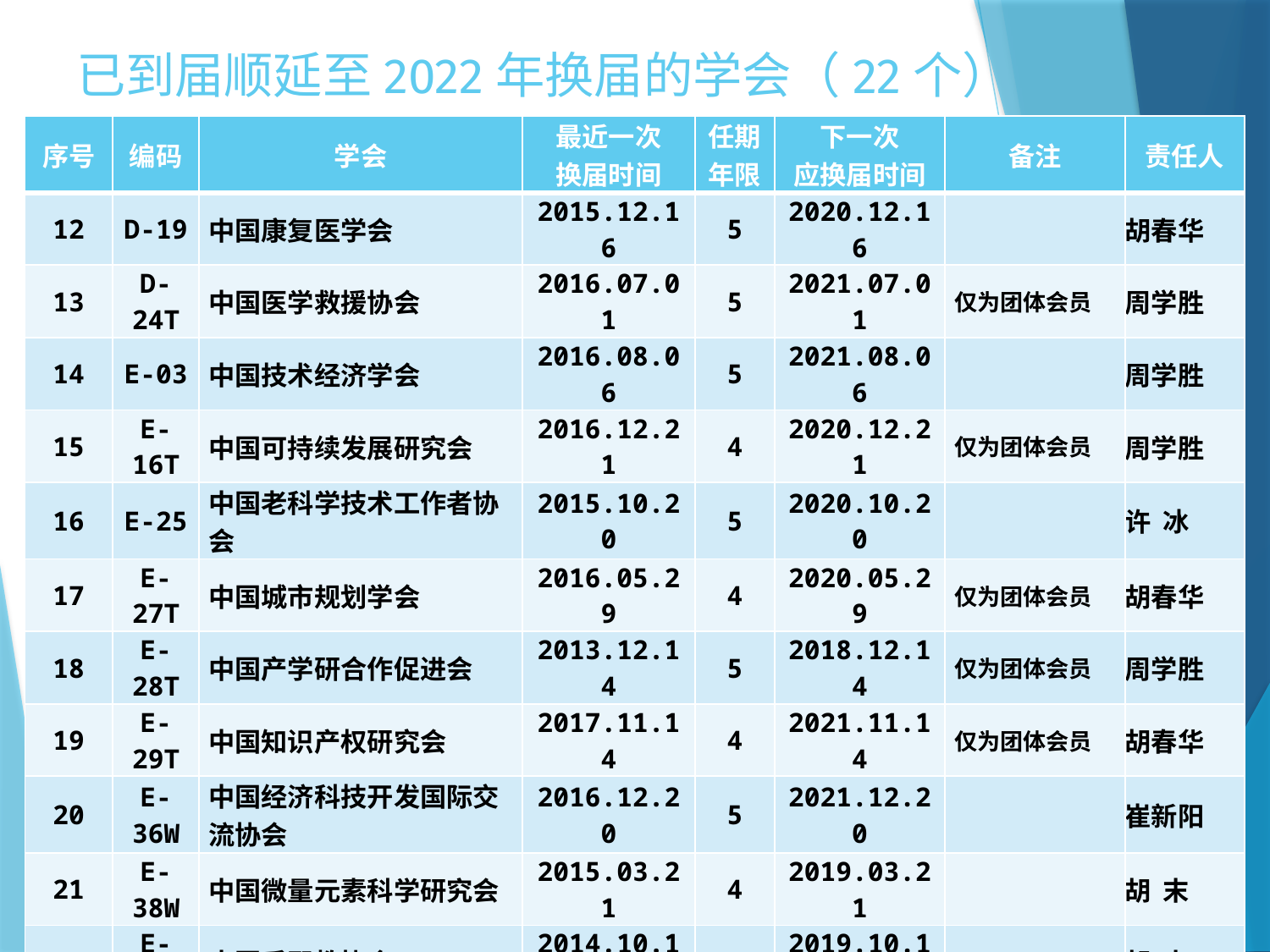

# 已到届顺延至2022年换届的学会（22个）
| 序号 | 编码 | 学会 | 最近一次 换届时间 | 任期 年限 | 下一次 应换届时间 | 备注 | 责任人 |
| --- | --- | --- | --- | --- | --- | --- | --- |
| 12 | D-19 | 中国康复医学会 | 2015.12.16 | 5 | 2020.12.16 |  | 胡春华 |
| 13 | D-24T | 中国医学救援协会 | 2016.07.01 | 5 | 2021.07.01 | 仅为团体会员 | 周学胜 |
| 14 | E-03 | 中国技术经济学会 | 2016.08.06 | 5 | 2021.08.06 |  | 周学胜 |
| 15 | E-16T | 中国可持续发展研究会 | 2016.12.21 | 4 | 2020.12.21 | 仅为团体会员 | 周学胜 |
| 16 | E-25 | 中国老科学技术工作者协会 | 2015.10.20 | 5 | 2020.10.20 |  | 许 冰 |
| 17 | E-27T | 中国城市规划学会 | 2016.05.29 | 4 | 2020.05.29 | 仅为团体会员 | 胡春华 |
| 18 | E-28T | 中国产学研合作促进会 | 2013.12.14 | 5 | 2018.12.14 | 仅为团体会员 | 周学胜 |
| 19 | E-29T | 中国知识产权研究会 | 2017.11.14 | 4 | 2021.11.14 | 仅为团体会员 | 胡春华 |
| 20 | E-36W | 中国经济科技开发国际交流协会 | 2016.12.20 | 5 | 2021.12.20 |  | 崔新阳 |
| 21 | E-38W | 中国微量元素科学研究会 | 2015.03.21 | 4 | 2019.03.21 |  | 胡 末 |
| 22 | E-43W | 中国反邪教协会 | 2014.10.15 | 5 | 2019.10.15 |  | 胡 末 |